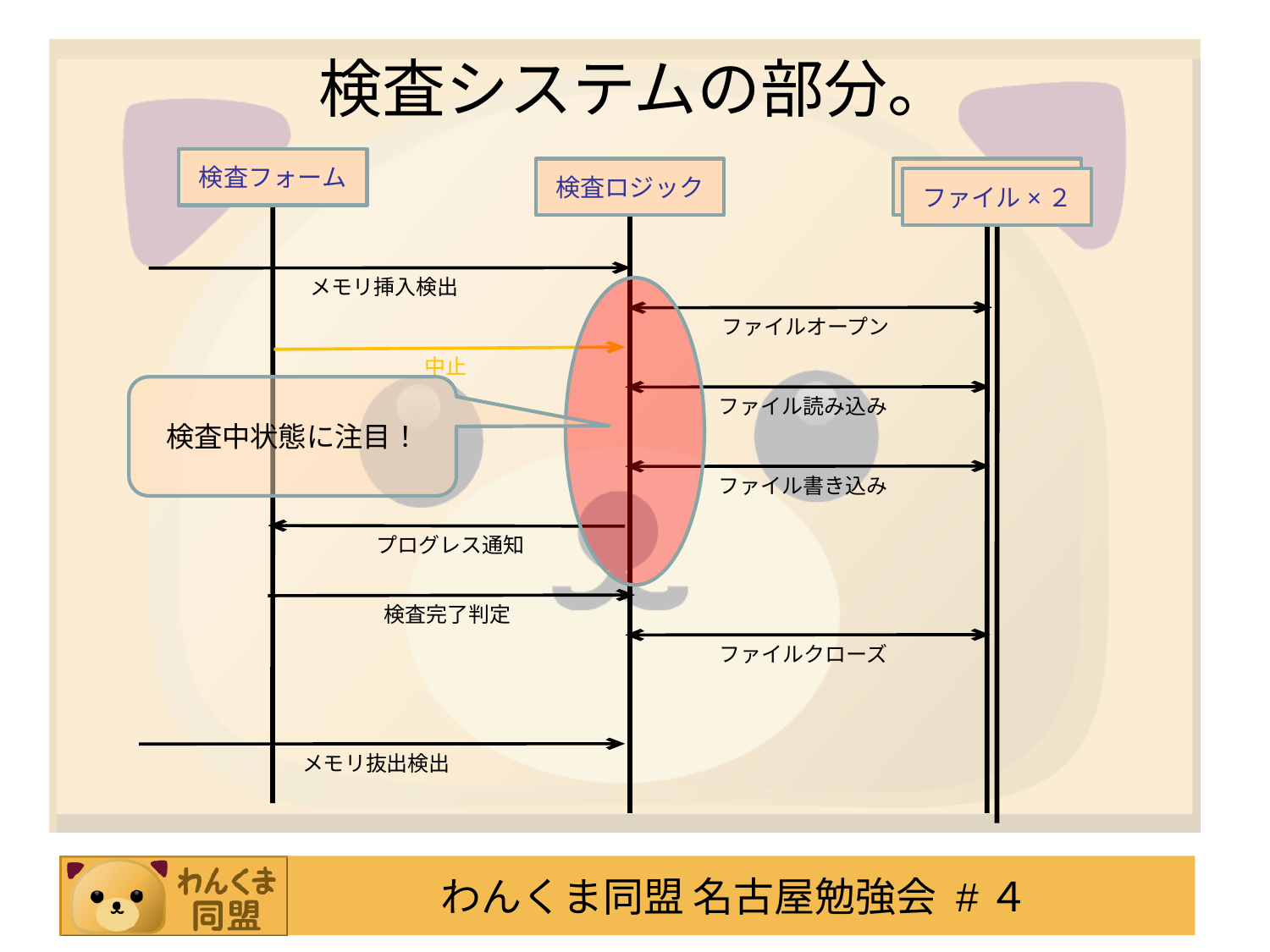

# 検査システムの部分。
検査フォーム
検査ロジック
ファイル×２
ファイル×２
メモリ挿入検出

ファイルオープン
中止
検査中状態に注目！
ファイル読み込み
ファイル書き込み
プログレス通知
検査完了判定
ファイルクローズ
メモリ抜出検出